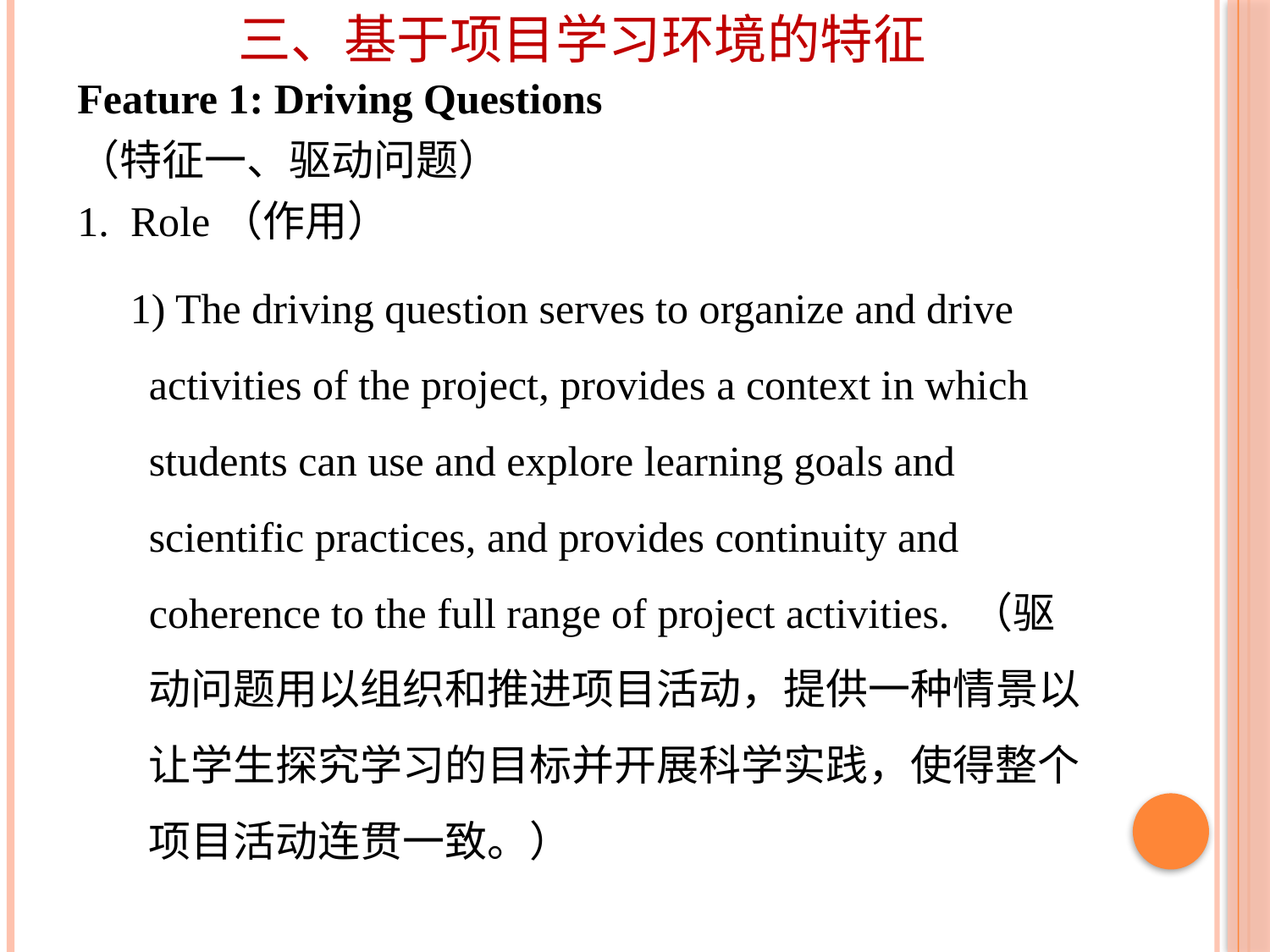

# 三、基于项目学习环境的特征
Feature 1: Driving Questions
（特征一、驱动问题）
1.  Role（作用）
     1) The driving question serves to organize and drive activities of the project, provides a context in which students can use and explore learning goals and scientific practices, and provides continuity and coherence to the full range of project activities. （驱动问题用以组织和推进项目活动，提供一种情景以让学生探究学习的目标并开展科学实践，使得整个项目活动连贯一致。）